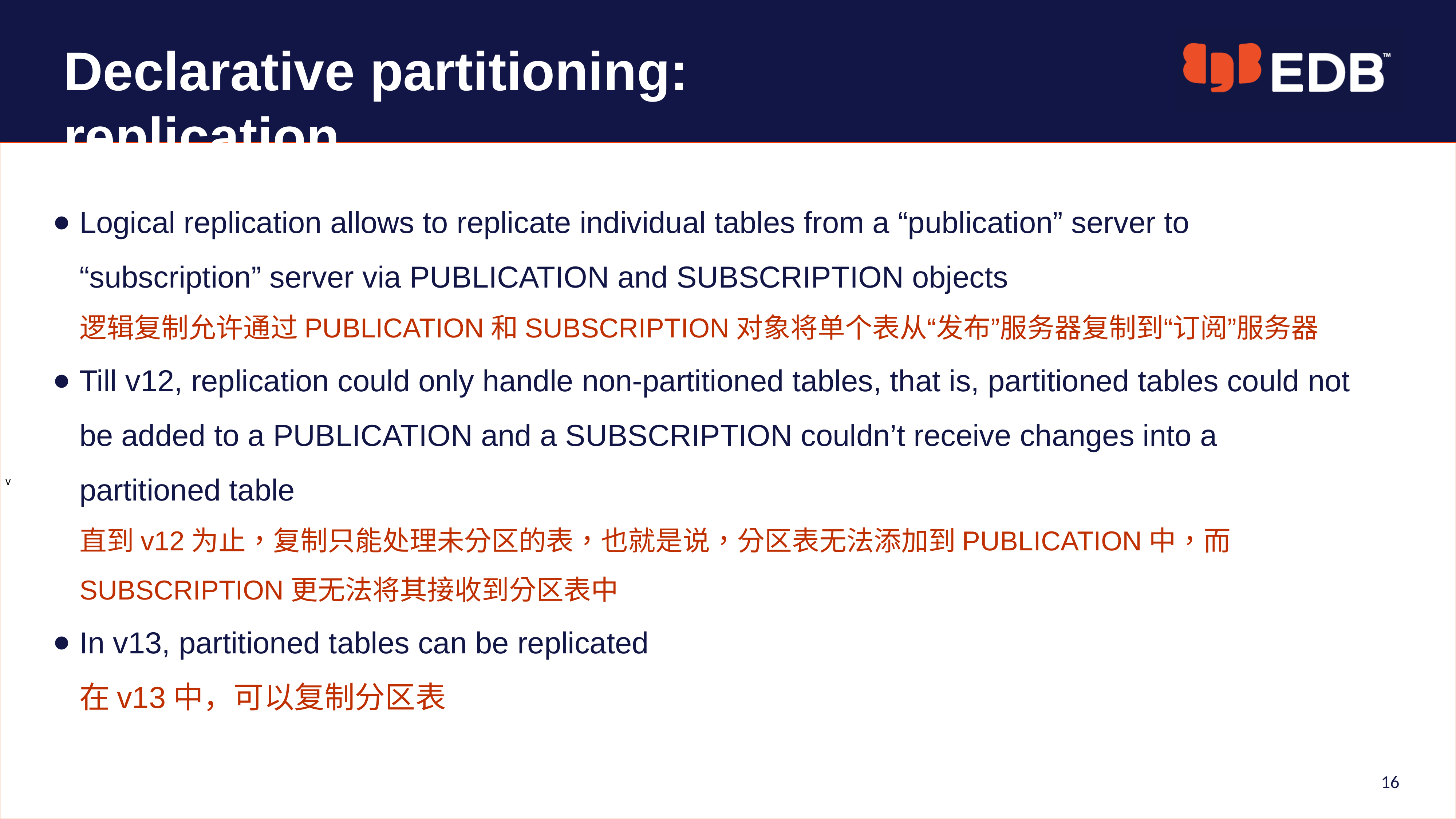

Declarative partitioning: replication
Logical replication allows to replicate individual tables from a “publication” server to “subscription” server via PUBLICATION and SUBSCRIPTION objects
逻辑复制允许通过PUBLICATION和SUBSCRIPTION对象将单个表从“发布”服务器复制到“订阅”服务器
Till v12, replication could only handle non-partitioned tables, that is, partitioned tables could not be added to a PUBLICATION and a SUBSCRIPTION couldn’t receive changes into a partitioned table
直到v12为止，复制只能处理未分区的表，也就是说，分区表无法添加到PUBLICATION中，而SUBSCRIPTION更无法将其接收到分区表中
In v13, partitioned tables can be replicated
在v13中，可以复制分区表
16
16